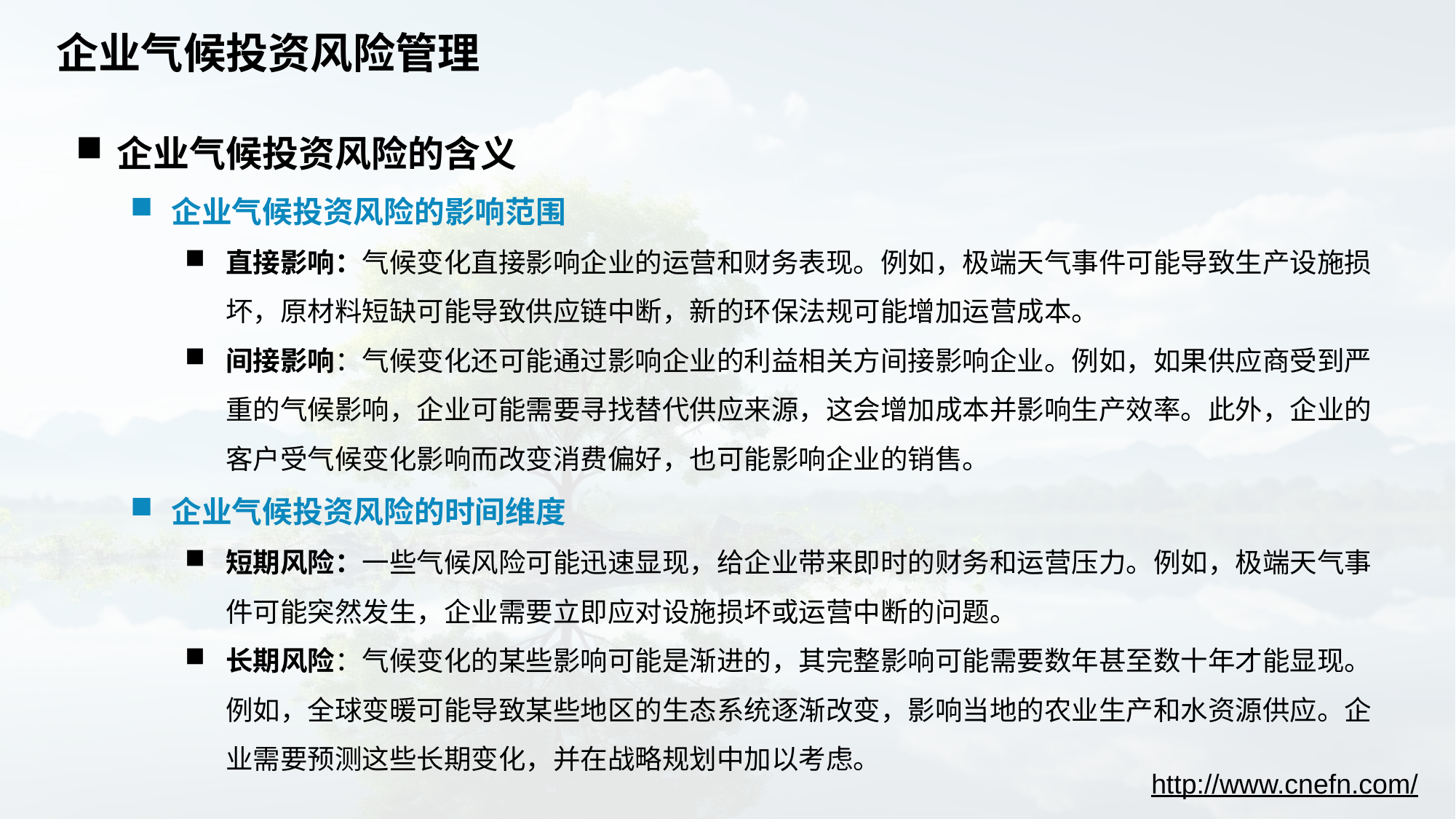

# 企业气候投资风险管理
企业气候投资风险的含义
企业气候投资风险的影响范围
直接影响：气候变化直接影响企业的运营和财务表现。例如，极端天气事件可能导致生产设施损坏，原材料短缺可能导致供应链中断，新的环保法规可能增加运营成本。
间接影响：气候变化还可能通过影响企业的利益相关方间接影响企业。例如，如果供应商受到严重的气候影响，企业可能需要寻找替代供应来源，这会增加成本并影响生产效率。此外，企业的客户受气候变化影响而改变消费偏好，也可能影响企业的销售。
企业气候投资风险的时间维度
短期风险：一些气候风险可能迅速显现，给企业带来即时的财务和运营压力。例如，极端天气事件可能突然发生，企业需要立即应对设施损坏或运营中断的问题。
长期风险：气候变化的某些影响可能是渐进的，其完整影响可能需要数年甚至数十年才能显现。例如，全球变暖可能导致某些地区的生态系统逐渐改变，影响当地的农业生产和水资源供应。企业需要预测这些长期变化，并在战略规划中加以考虑。